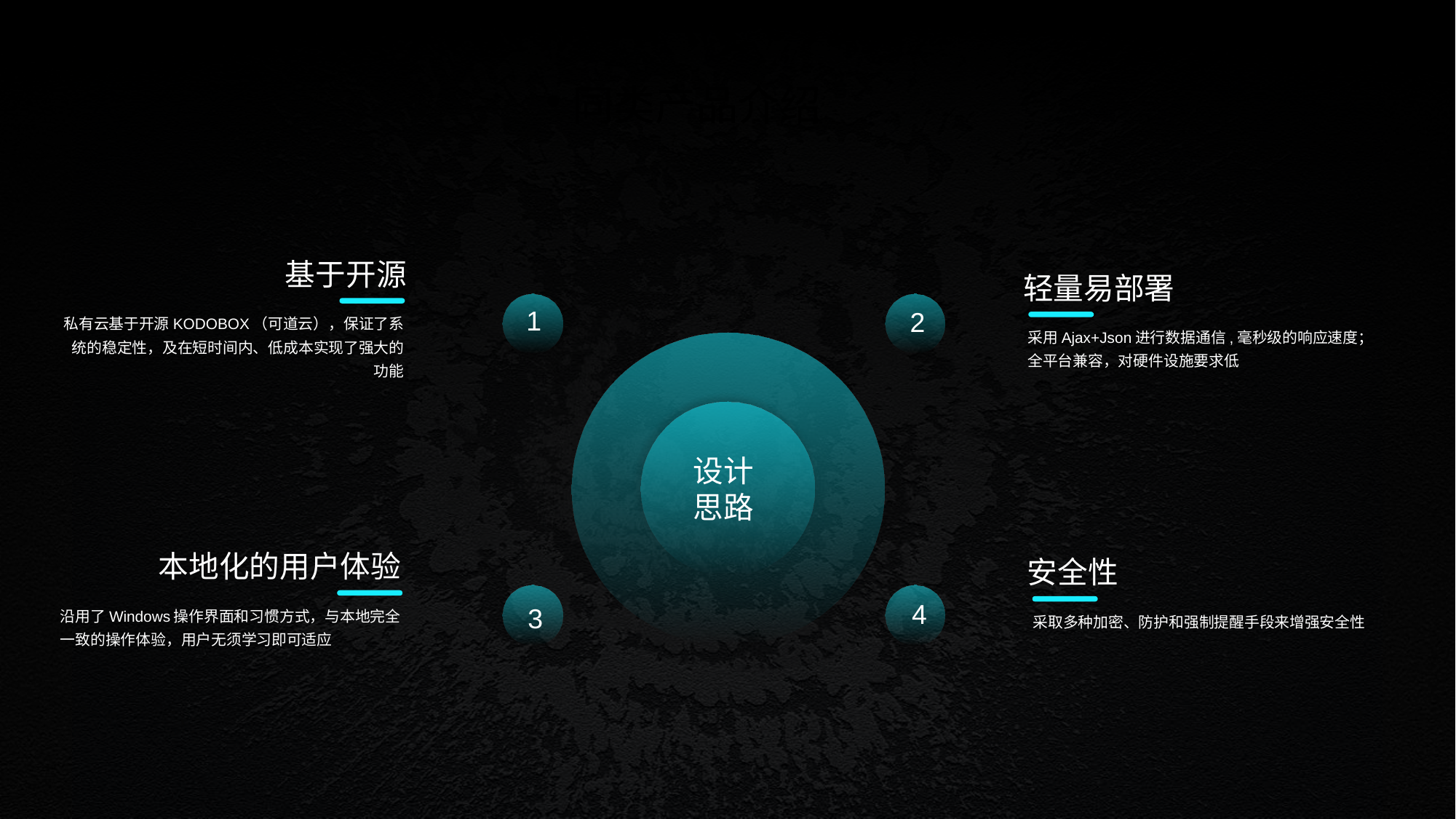

同类产品介绍

基于开源
轻量易部署

采用Ajax+Json进行数据通信,毫秒级的响应速度；全平台兼容，对硬件设施要求低

1
2
私有云基于开源KODOBOX（可道云），保证了系统的稳定性，及在短时间内、低成本实现了强大的功能

设计思路
本地化的用户体验
安全性

4
沿用了Windows操作界面和习惯方式，与本地完全一致的操作体验，用户无须学习即可适应
3

采取多种加密、防护和强制提醒手段来增强安全性